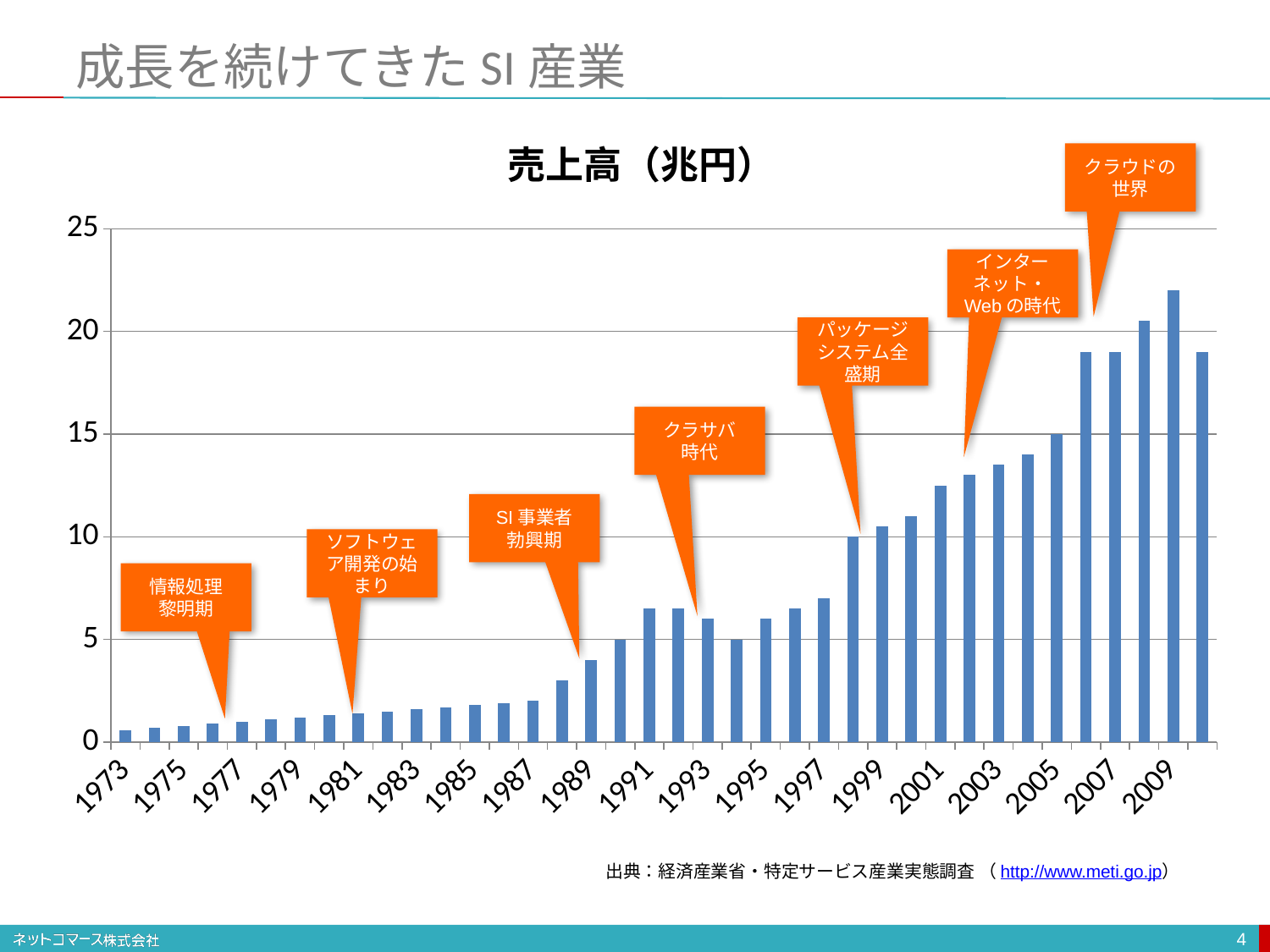

成長を続けてきたSI産業

### Chart:

| Category | 売上高（兆円） |
|---|---|
| 1973.0 | 0.6 |
| 1974.0 | 0.7 |
| 1975.0 | 0.8 |
| 1976.0 | 0.9 |
| 1977.0 | 1.0 |
| 1978.0 | 1.1 |
| 1979.0 | 1.2 |
| 1980.0 | 1.3 |
| 1981.0 | 1.4 |
| 1982.0 | 1.5 |
| 1983.0 | 1.6 |
| 1984.0 | 1.7 |
| 1985.0 | 1.8 |
| 1986.0 | 1.9 |
| 1987.0 | 2.0 |
| 1988.0 | 3.0 |
| 1989.0 | 4.0 |
| 1990.0 | 5.0 |
| 1991.0 | 6.5 |
| 1992.0 | 6.5 |
| 1993.0 | 6.0 |
| 1994.0 | 5.0 |
| 1995.0 | 6.0 |
| 1996.0 | 6.5 |
| 1997.0 | 7.0 |
| 1998.0 | 10.0 |
| 1999.0 | 10.5 |
| 2000.0 | 11.0 |
| 2001.0 | 12.5 |
| 2002.0 | 13.0 |
| 2003.0 | 13.5 |
| 2004.0 | 14.0 |
| 2005.0 | 15.0 |
| 2006.0 | 19.0 |
| 2007.0 | 19.0 |
| 2008.0 | 20.5 |
| 2009.0 | 22.0 |
| 2010.0 | 19.0 |
クラウドの世界
インターネット・Webの時代
パッケージシステム全盛期
クラサバ
時代
SI事業者
勃興期
ソフトウェア開発の始まり
情報処理
黎明期
出典：経済産業省・特定サービス産業実態調査 （http://www.meti.go.jp）
4